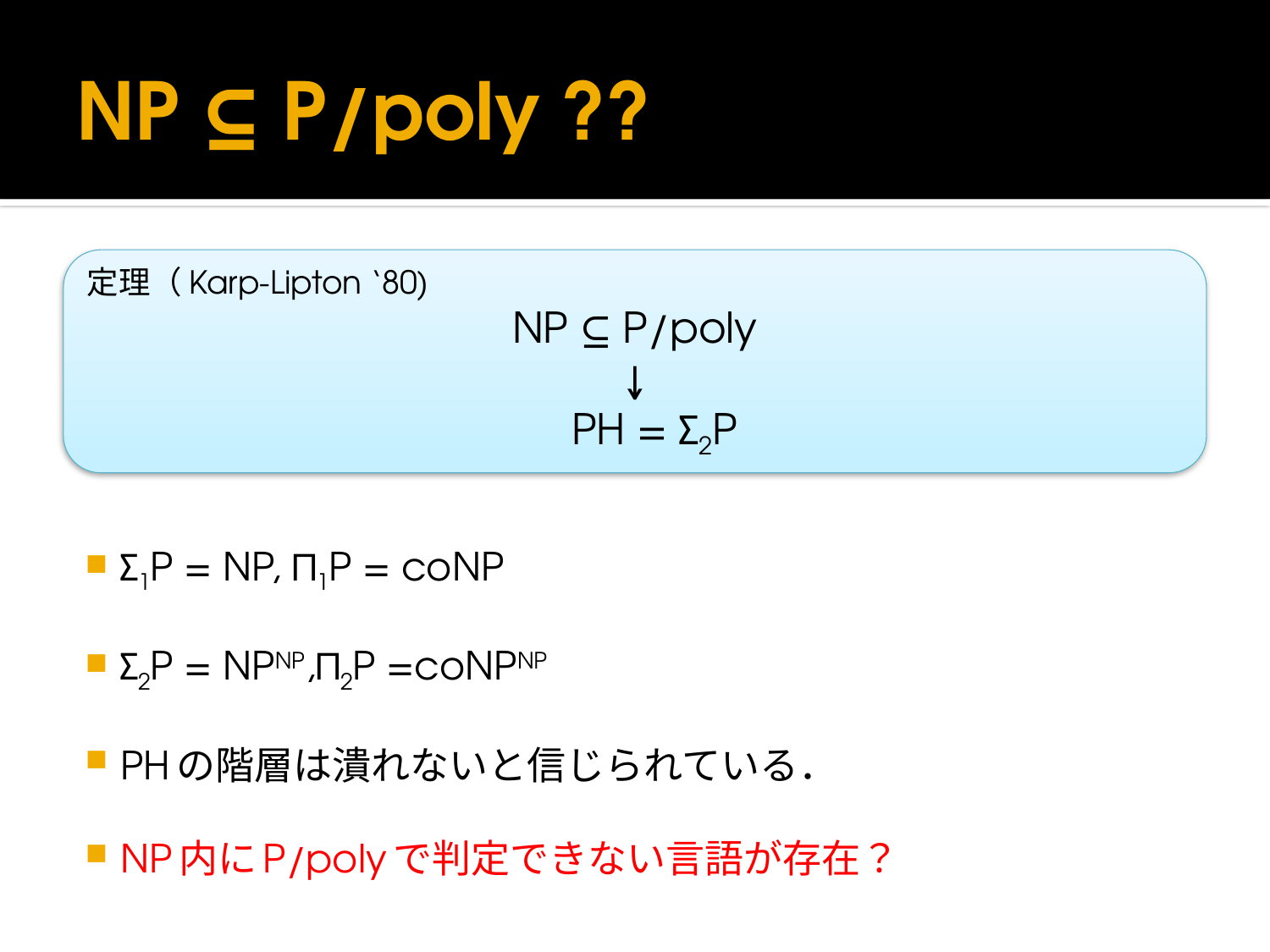

# NP ⊆ P/poly ??

定理（Karp-Lipton ‘80)
NP ⊆ P/poly
↓
　PH = Σ2P

Σ1P = NP, Π1P = coNP

Σ2P = NPNP,Π2P =coNPNP

PHの階層は潰れないと信じられている．

NP内にP/polyで判定できない言語が存在？